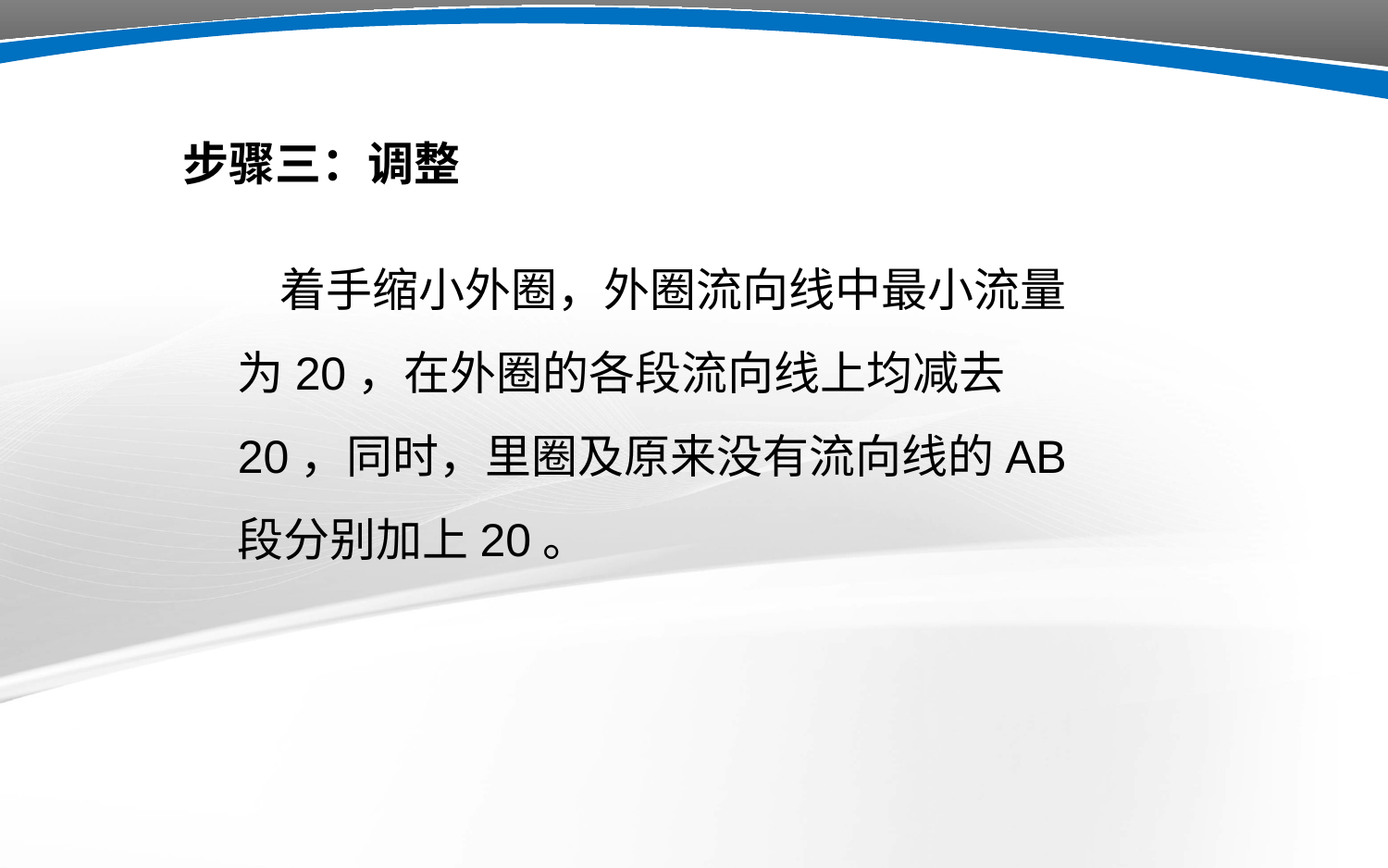

步骤三：调整

   着手缩小外圈，外圈流向线中最小流量为20，在外圈的各段流向线上均减去20，同时，里圈及原来没有流向线的AB段分别加上20。